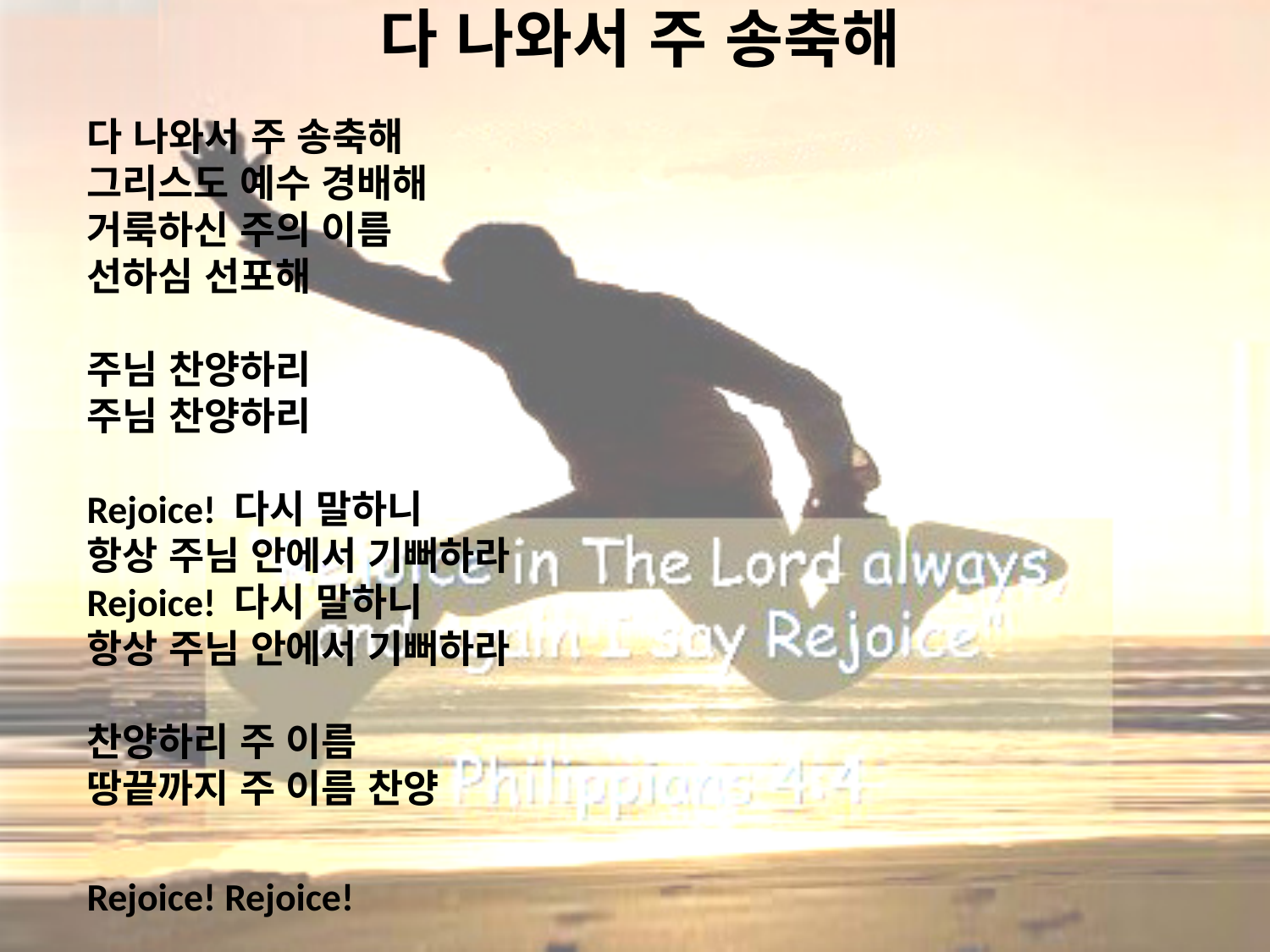

# 다 나와서 주 송축해
다 나와서 주 송축해
그리스도 예수 경배해
거룩하신 주의 이름
선하심 선포해
주님 찬양하리
주님 찬양하리
Rejoice! 다시 말하니
항상 주님 안에서 기뻐하라
Rejoice! 다시 말하니
항상 주님 안에서 기뻐하라
찬양하리 주 이름
땅끝까지 주 이름 찬양

Rejoice! Rejoice!